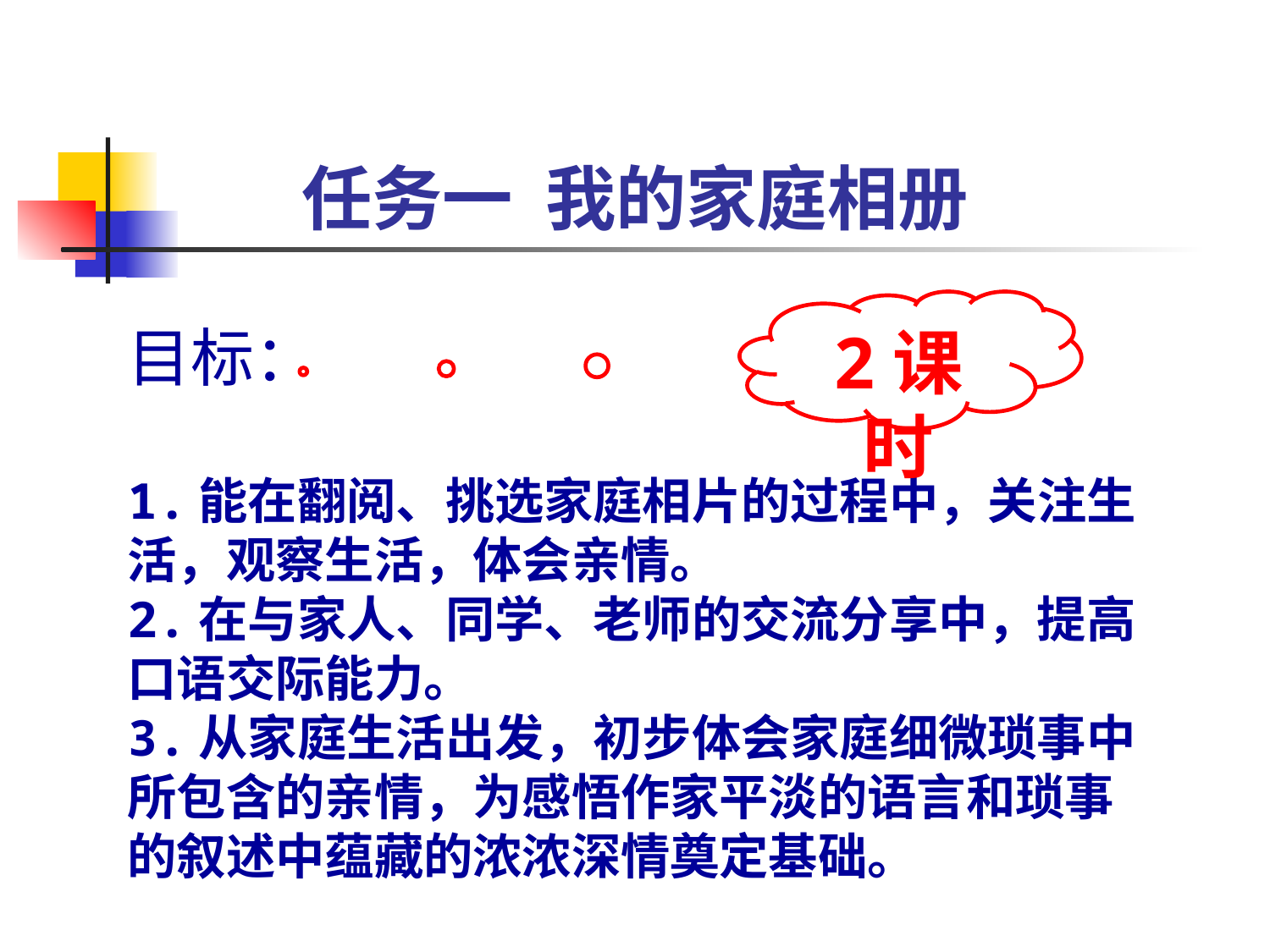

# 任务一  我的家庭相册
2课时
目标：

1.能在翻阅、挑选家庭相片的过程中，关注生活，观察生活，体会亲情。
2.在与家人、同学、老师的交流分享中，提高口语交际能力。
3.从家庭生活出发，初步体会家庭细微琐事中所包含的亲情，为感悟作家平淡的语言和琐事的叙述中蕴藏的浓浓深情奠定基础。